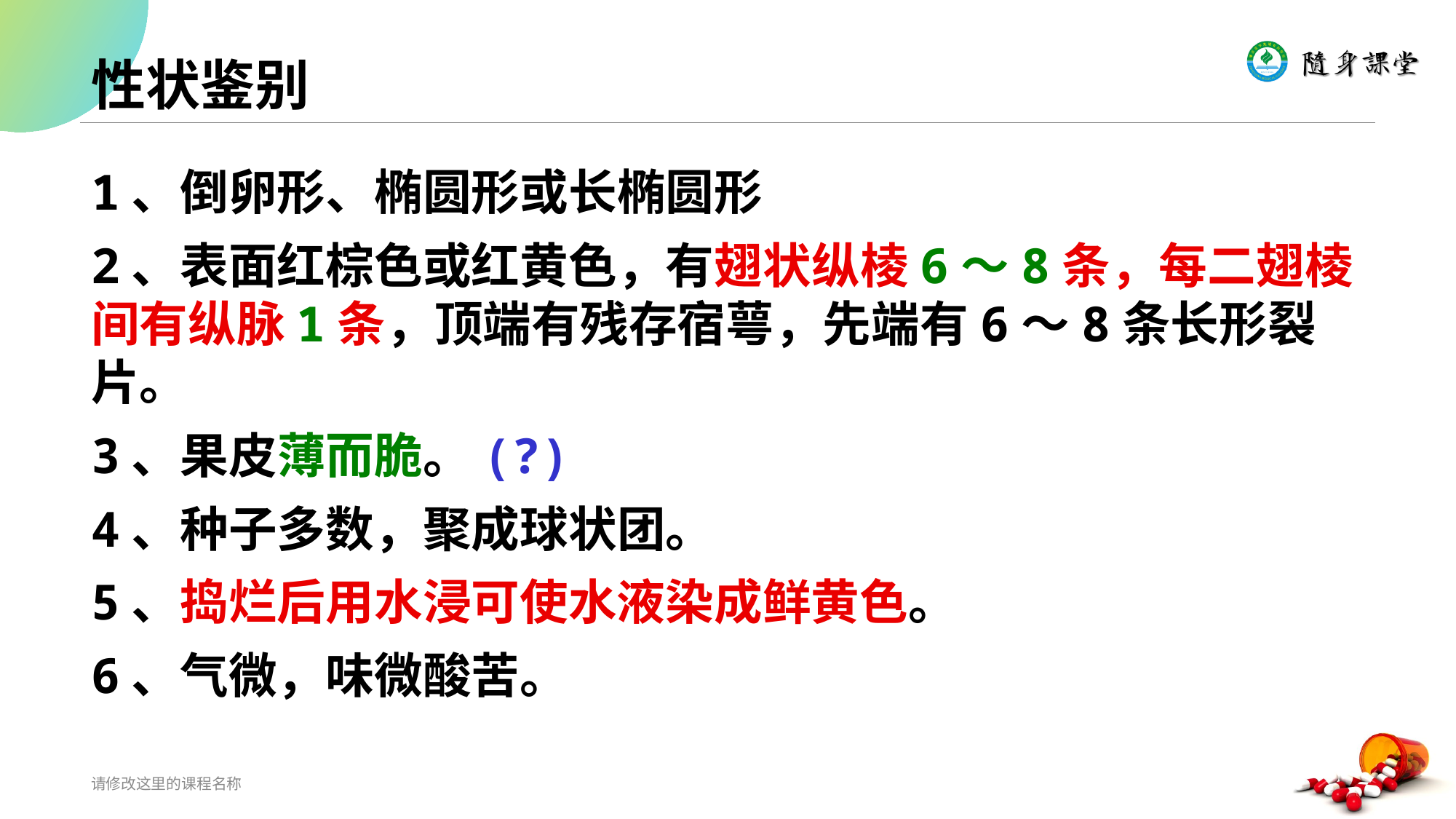

# 性状鉴别
1、倒卵形、椭圆形或长椭圆形
2、表面红棕色或红黄色，有翅状纵棱6～8条，每二翅棱间有纵脉1条，顶端有残存宿萼，先端有6～8条长形裂片。
3、果皮薄而脆。(?)
4、种子多数，聚成球状团。
5、捣烂后用水浸可使水液染成鲜黄色。
6、气微，味微酸苦。
请修改这里的课程名称
12